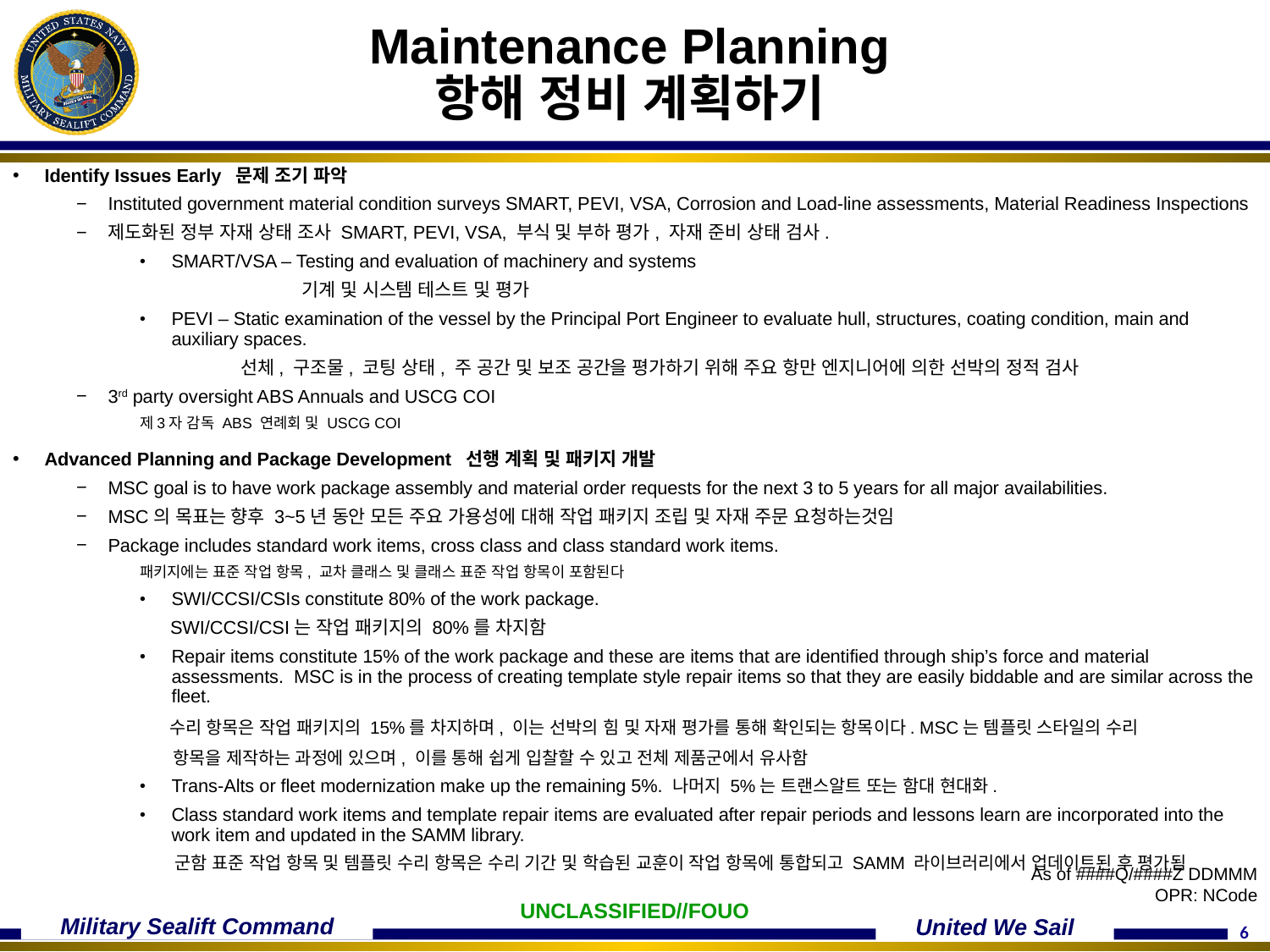

# Maintenance Planning 항해 정비 계획하기
Identify Issues Early  문제 조기 파악
Instituted government material condition surveys SMART, PEVI, VSA, Corrosion and Load-line assessments, Material Readiness Inspections
제도화된 정부 자재 상태 조사 SMART, PEVI, VSA, 부식 및 부하 평가, 자재 준비 상태 검사.
SMART/VSA – Testing and evaluation of machinery and systems
                               기계 및 시스템 테스트 및 평가
PEVI – Static examination of the vessel by the Principal Port Engineer to evaluate hull, structures, coating condition, main and auxiliary spaces.
                   선체, 구조물, 코팅 상태, 주 공간 및 보조 공간을 평가하기 위해 주요 항만 엔지니어에 의한 선박의 정적 검사
3rd party oversight ABS Annuals and USCG COI
제3자 감독 ABS 연례회 및 USCG COI
Advanced Planning and Package Development  선행 계획 및 패키지 개발
MSC goal is to have work package assembly and material order requests for the next 3 to 5 years for all major availabilities.
MSC의 목표는 향후 3~5년 동안 모든 주요 가용성에 대해 작업 패키지 조립 및 자재 주문 요청하는것임
Package includes standard work items, cross class and class standard work items.
패키지에는 표준 작업 항목, 교차 클래스 및 클래스 표준 작업 항목이 포함된다
SWI/CCSI/CSIs constitute 80% of the work package.
      SWI/CCSI/CSI는 작업 패키지의 80%를 차지함
Repair items constitute 15% of the work package and these are items that are identified through ship’s force and material assessments.  MSC is in the process of creating template style repair items so that they are easily biddable and are similar across the fleet.
     수리 항목은 작업 패키지의 15%를 차지하며, 이는 선박의 힘 및 자재 평가를 통해 확인되는 항목이다. MSC는 템플릿 스타일의 수리
      항목을 제작하는 과정에 있으며, 이를 통해 쉽게 입찰할 수 있고 전체 제품군에서 유사함
Trans-Alts or fleet modernization make up the remaining 5%. 나머지 5%는 트랜스알트 또는 함대 현대화.
Class standard work items and template repair items are evaluated after repair periods and lessons learn are incorporated into the work item and updated in the SAMM library.
        군함 표준 작업 항목 및 템플릿 수리 항목은 수리 기간 및 학습된 교훈이 작업 항목에 통합되고 SAMM 라이브러리에서 업데이트된 후 평가됨